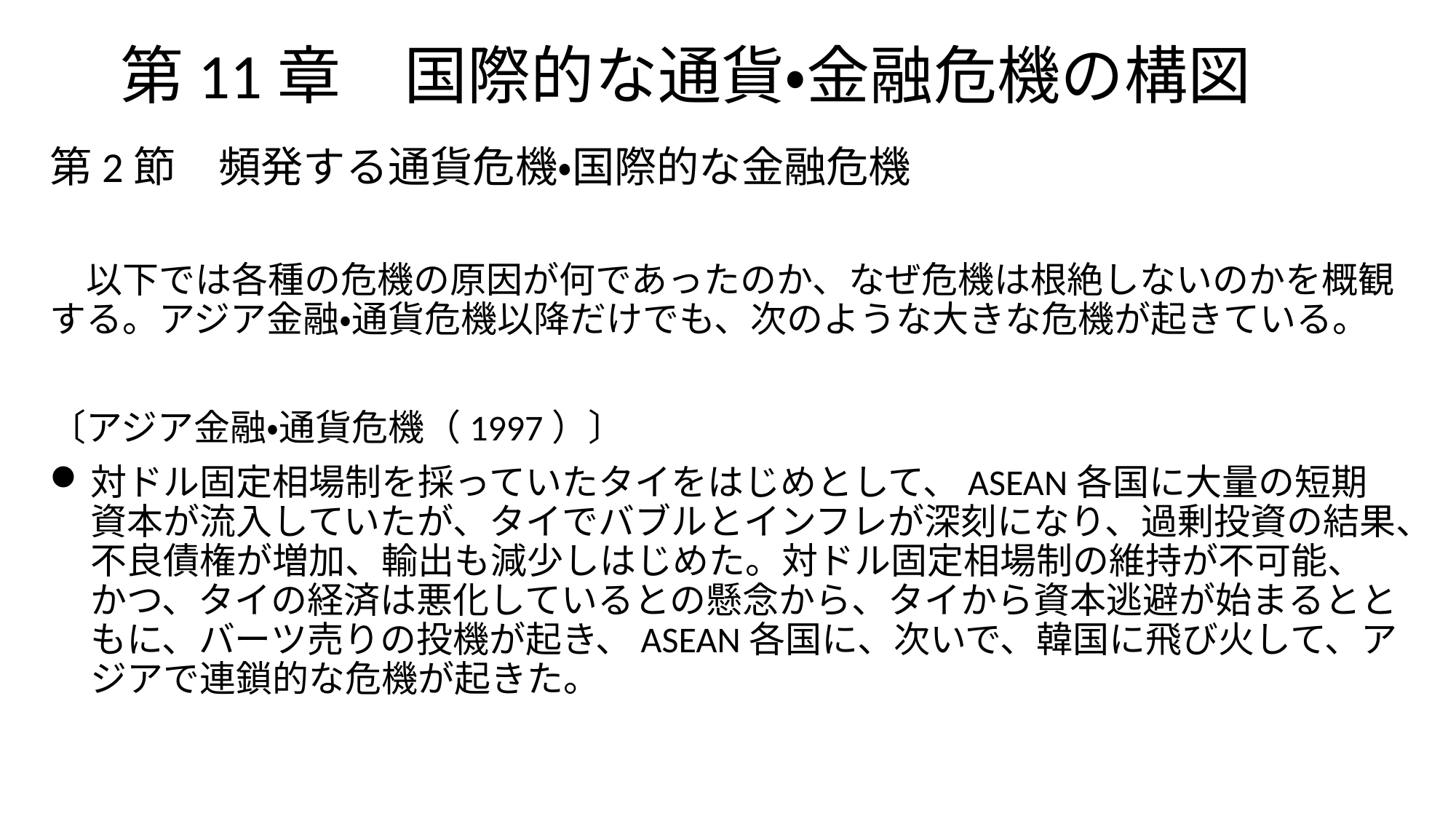

# 第11章　国際的な通貨・金融危機の構図
第2節　頻発する通貨危機・国際的な金融危機

　以下では各種の危機の原因が何であったのか、なぜ危機は根絶しないのかを概観する。アジア金融・通貨危機以降だけでも、次のような大きな危機が起きている。

〔アジア金融・通貨危機（1997）〕
対ドル固定相場制を採っていたタイをはじめとして、ASEAN各国に大量の短期資本が流入していたが、タイでバブルとインフレが深刻になり、過剰投資の結果、不良債権が増加、輸出も減少しはじめた。対ドル固定相場制の維持が不可能、かつ、タイの経済は悪化しているとの懸念から、タイから資本逃避が始まるとともに、バーツ売りの投機が起き、ASEAN各国に、次いで、韓国に飛び火して、アジアで連鎖的な危機が起きた。